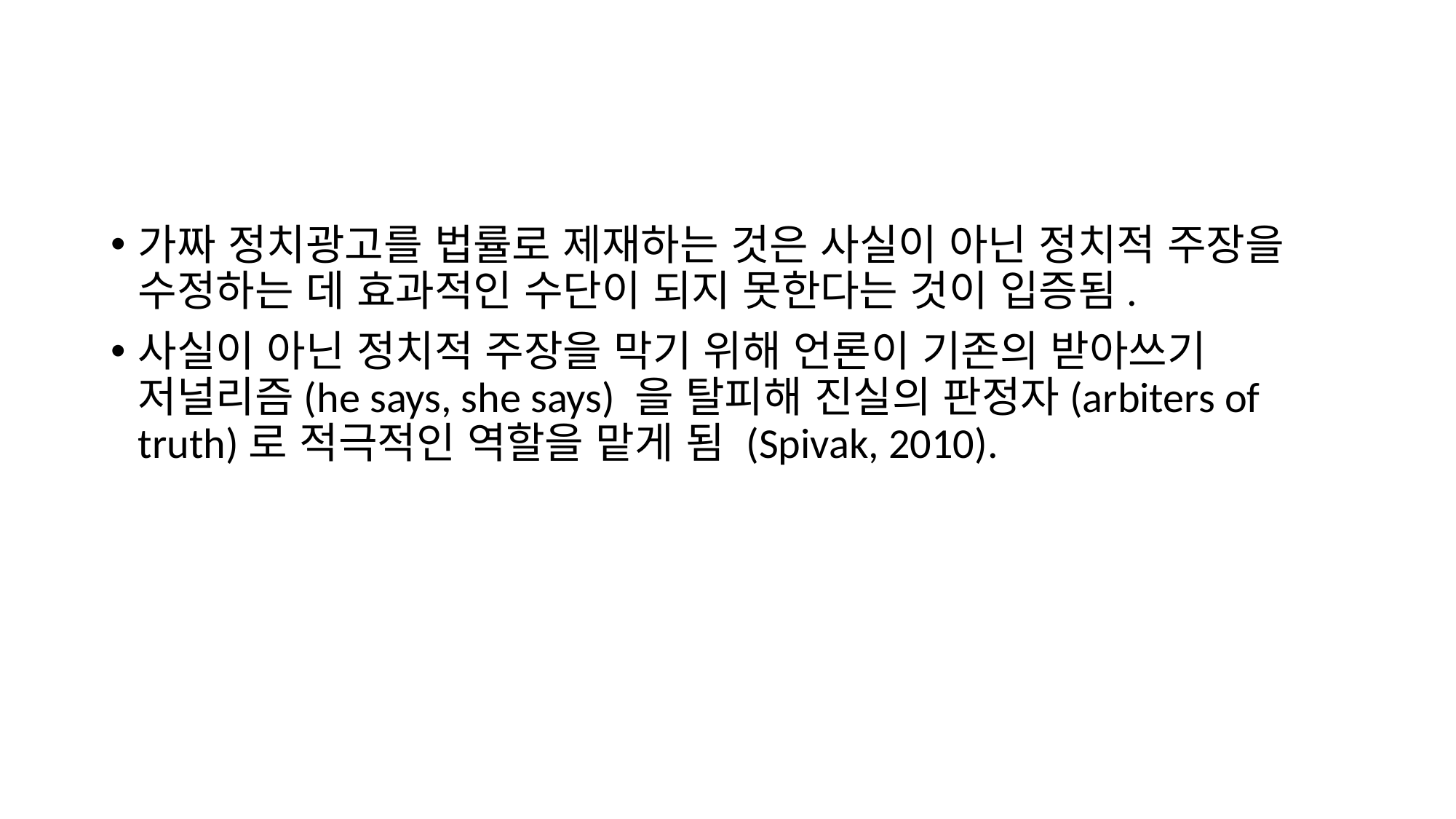

#
가짜 정치광고를 법률로 제재하는 것은 사실이 아닌 정치적 주장을 수정하는 데 효과적인 수단이 되지 못한다는 것이 입증됨.
사실이 아닌 정치적 주장을 막기 위해 언론이 기존의 받아쓰기 저널리즘(he says, she says) 을 탈피해 진실의 판정자(arbiters of truth)로 적극적인 역할을 맡게 됨 (Spivak, 2010).